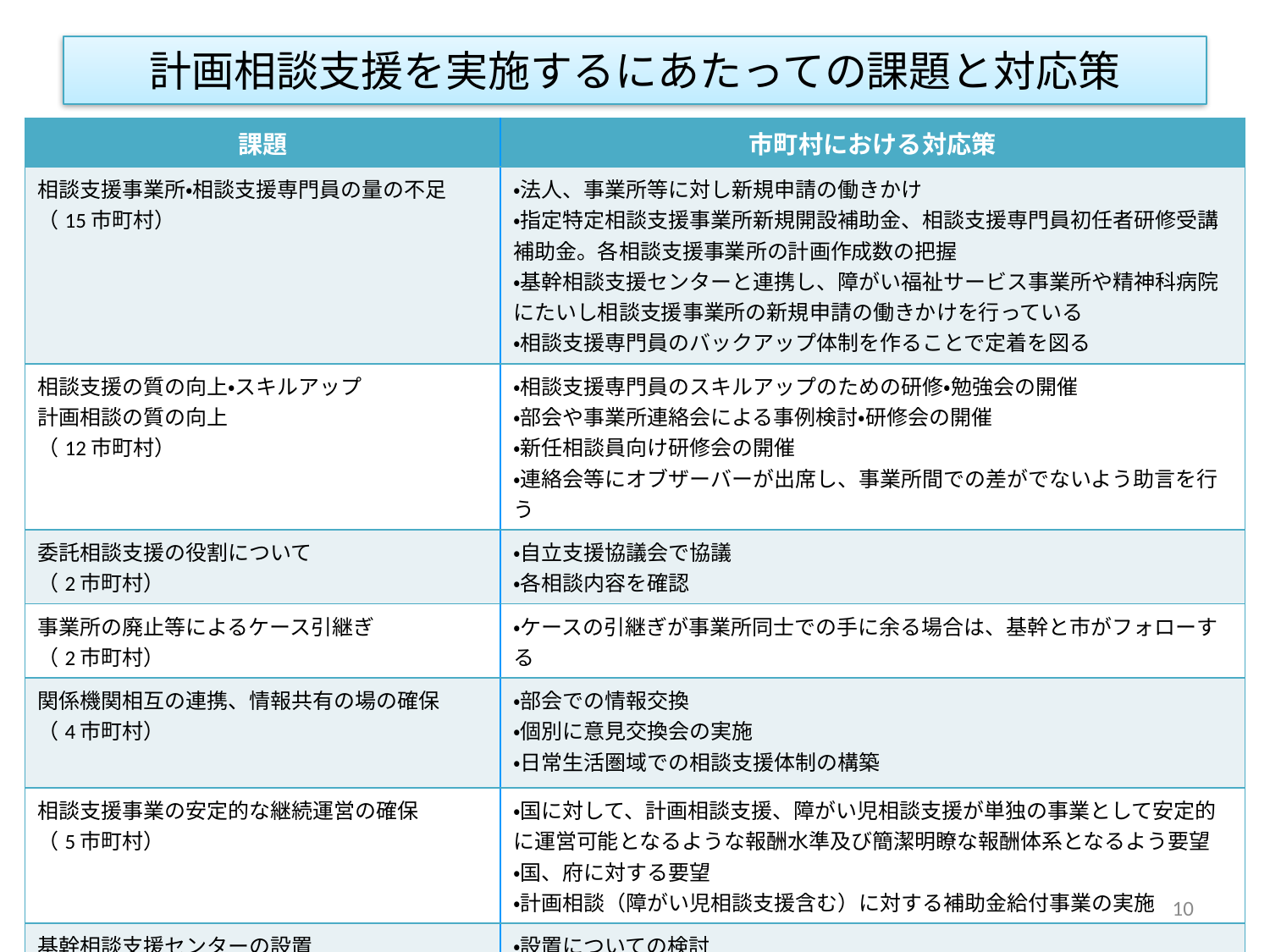

# 計画相談支援を実施するにあたっての課題と対応策
| 課題 | 市町村における対応策 |
| --- | --- |
| 相談支援事業所・相談支援専門員の量の不足 （15市町村） | ・法人、事業所等に対し新規申請の働きかけ ・指定特定相談支援事業所新規開設補助金、相談支援専門員初任者研修受講補助金。各相談支援事業所の計画作成数の把握 ・基幹相談支援センターと連携し、障がい福祉サービス事業所や精神科病院にたいし相談支援事業所の新規申請の働きかけを行っている ・相談支援専門員のバックアップ体制を作ることで定着を図る |
| 相談支援の質の向上・スキルアップ 計画相談の質の向上 （12市町村） | ・相談支援専門員のスキルアップのための研修・勉強会の開催 ・部会や事業所連絡会による事例検討・研修会の開催 ・新任相談員向け研修会の開催 ・連絡会等にオブザーバーが出席し、事業所間での差がでないよう助言を行う |
| 委託相談支援の役割について （2市町村） | ・自立支援協議会で協議 ・各相談内容を確認 |
| 事業所の廃止等によるケース引継ぎ （2市町村） | ・ケースの引継ぎが事業所同士での手に余る場合は、基幹と市がフォローする |
| 関係機関相互の連携、情報共有の場の確保 （4市町村） | ・部会での情報交換 ・個別に意見交換会の実施 ・日常生活圏域での相談支援体制の構築 |
| 相談支援事業の安定的な継続運営の確保 （5市町村） | ・国に対して、計画相談支援、障がい児相談支援が単独の事業として安定的に運営可能となるような報酬水準及び簡潔明瞭な報酬体系となるよう要望 ・国、府に対する要望 ・計画相談（障がい児相談支援含む）に対する補助金給付事業の実施 |
| 基幹相談支援センターの設置 （2市町村） | ・設置についての検討 ・自立支援協議会の場で課題についての連絡調整を密に行う |
| 受け皿となる利用可能な社会資源の拡充 （2市町村） | ・地域自立支援協議会などを通じた社会資源開発・改善の取組み |
10